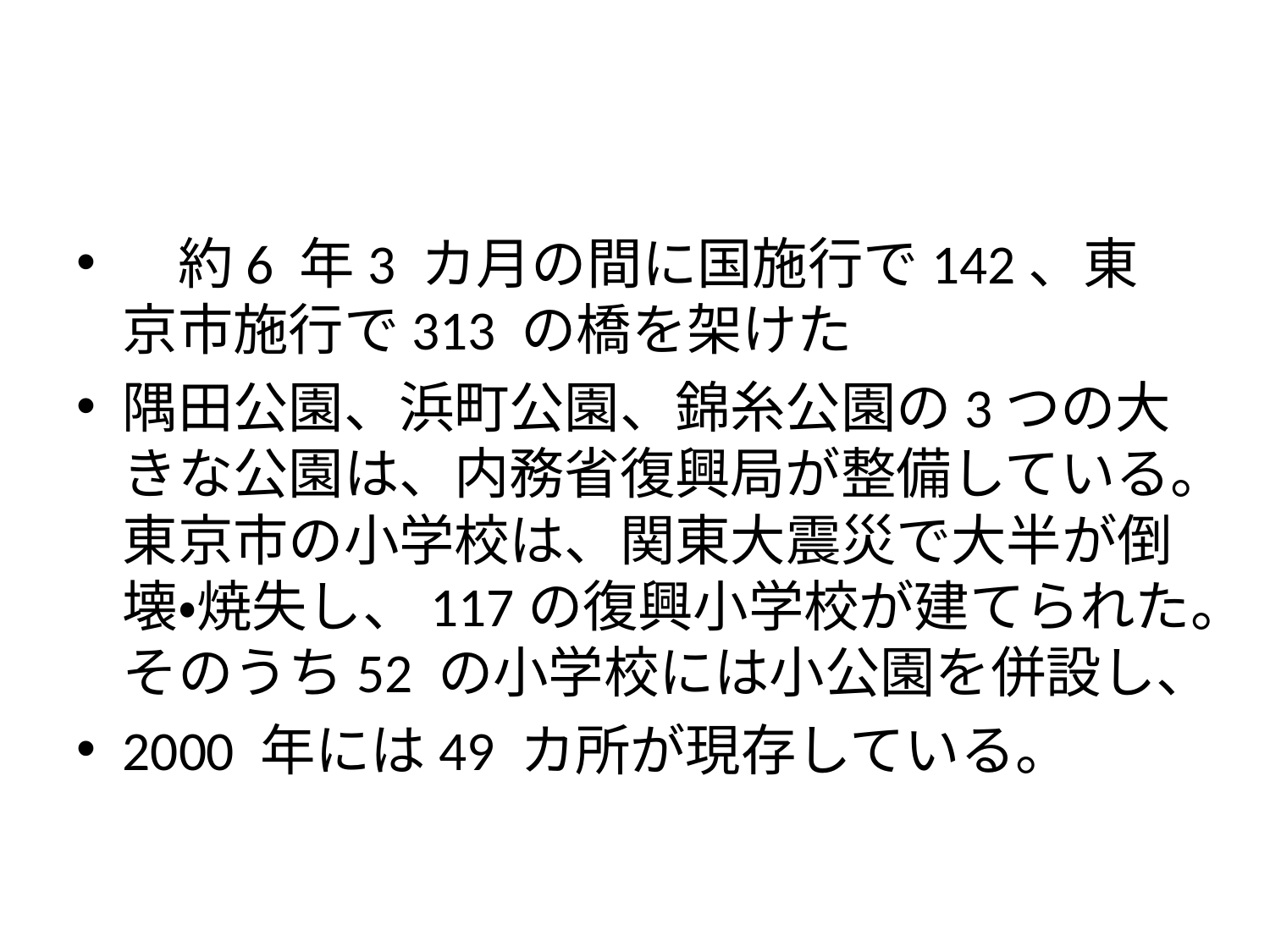

#
　約6 年3 カ月の間に国施行で142、東京市施行で313 の橋を架けた
隅田公園、浜町公園、錦糸公園の3つの大きな公園は、内務省復興局が整備している。東京市の小学校は、関東大震災で大半が倒壊・焼失し、117の復興小学校が建てられた。そのうち52 の小学校には小公園を併設し、
2000 年には49 カ所が現存している。